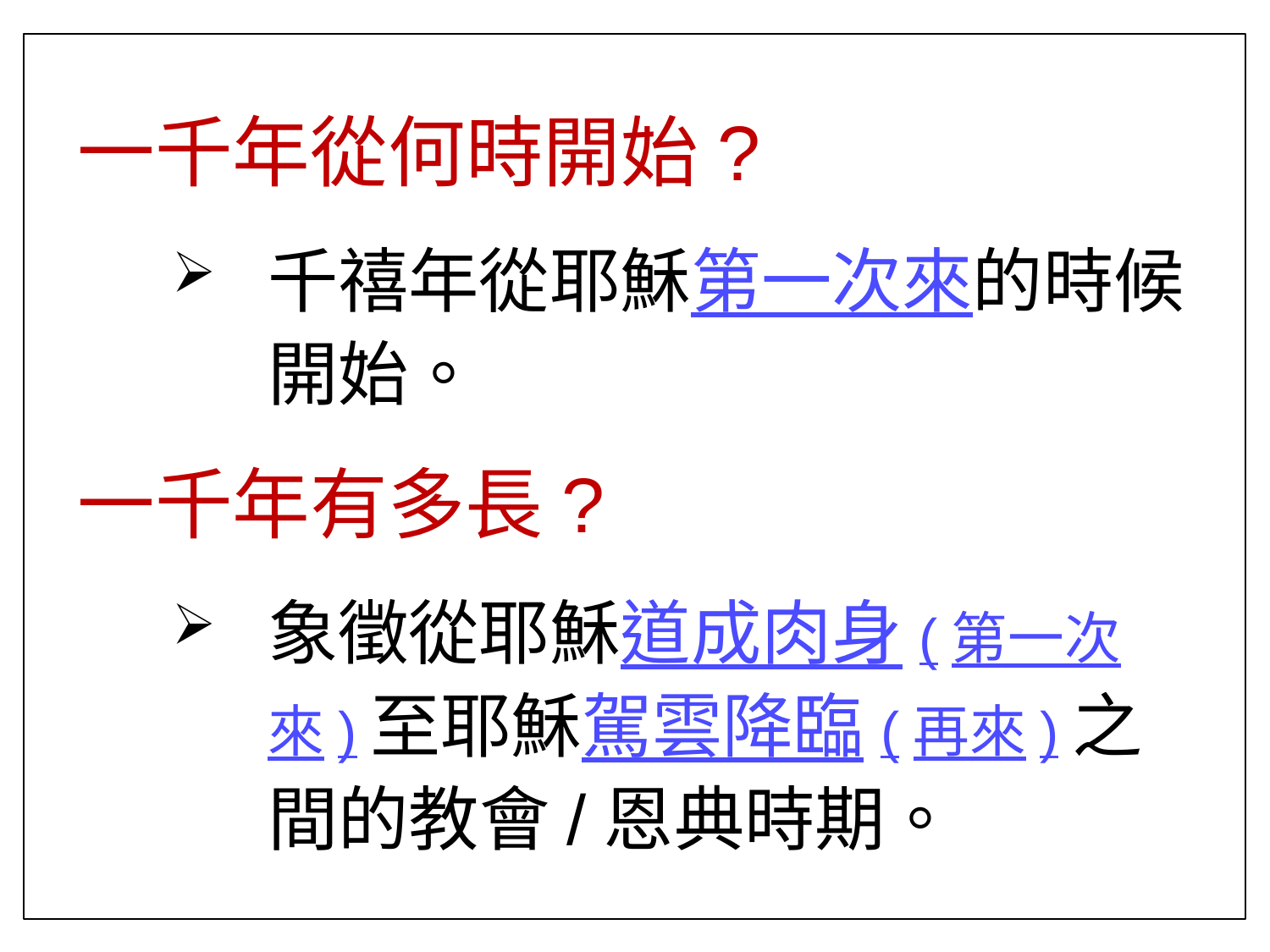

一千年從何時開始?
千禧年從耶穌第一次來的時候開始。
一千年有多長?
象徵從耶穌道成肉身(第一次來)至耶穌駕雲降臨(再來)之間的教會/恩典時期。